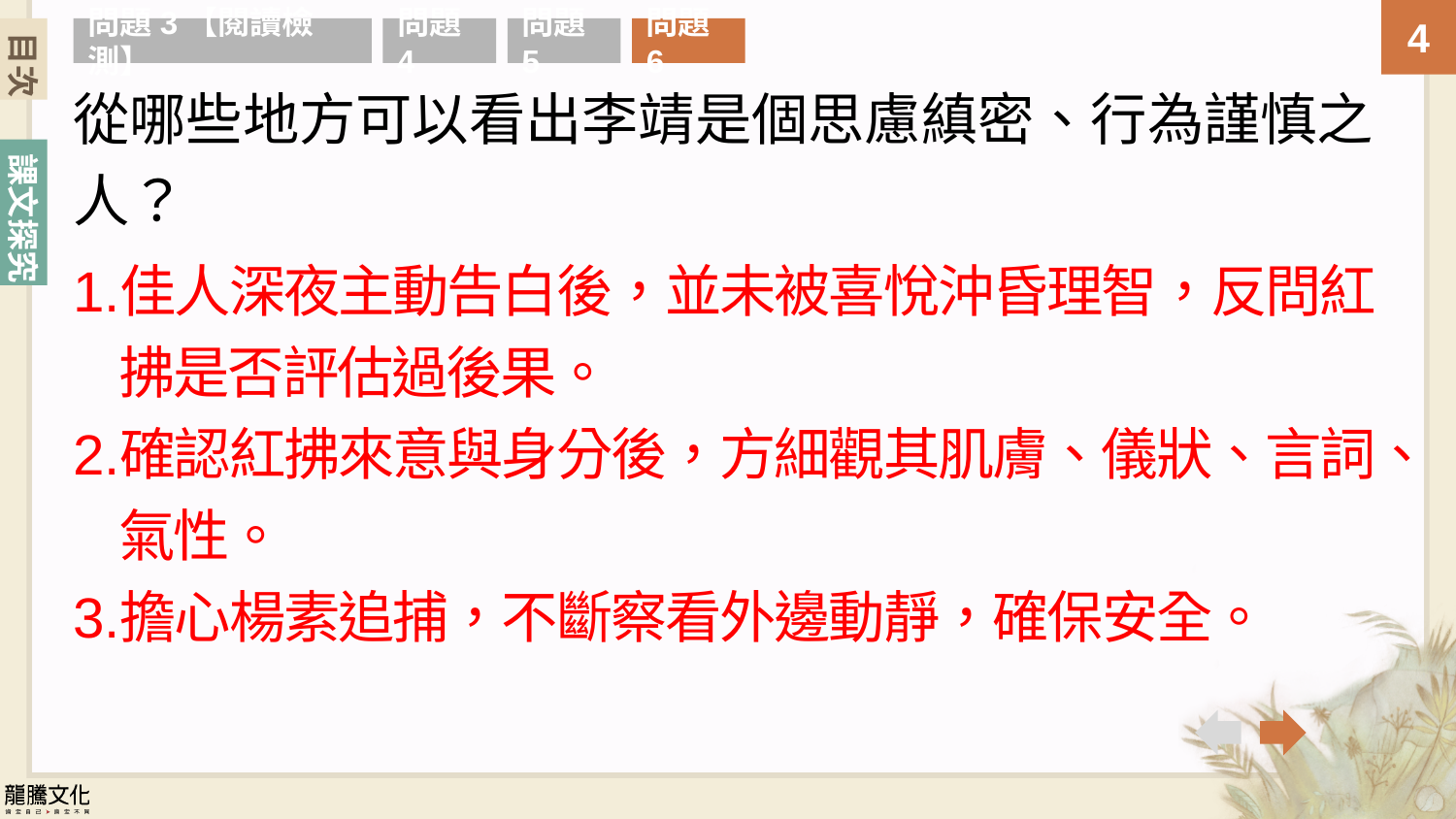

目次
問題3【閱讀檢測】
問題4
問題5
問題6
從哪些地方可以看出李靖是個思慮縝密、行為謹慎之
人？
佳人深夜主動告白後，並未被喜悅沖昏理智，反問紅拂是否評估過後果。
確認紅拂來意與身分後，方細觀其肌膚、儀狀、言詞、氣性。
擔心楊素追捕，不斷察看外邊動靜，確保安全。